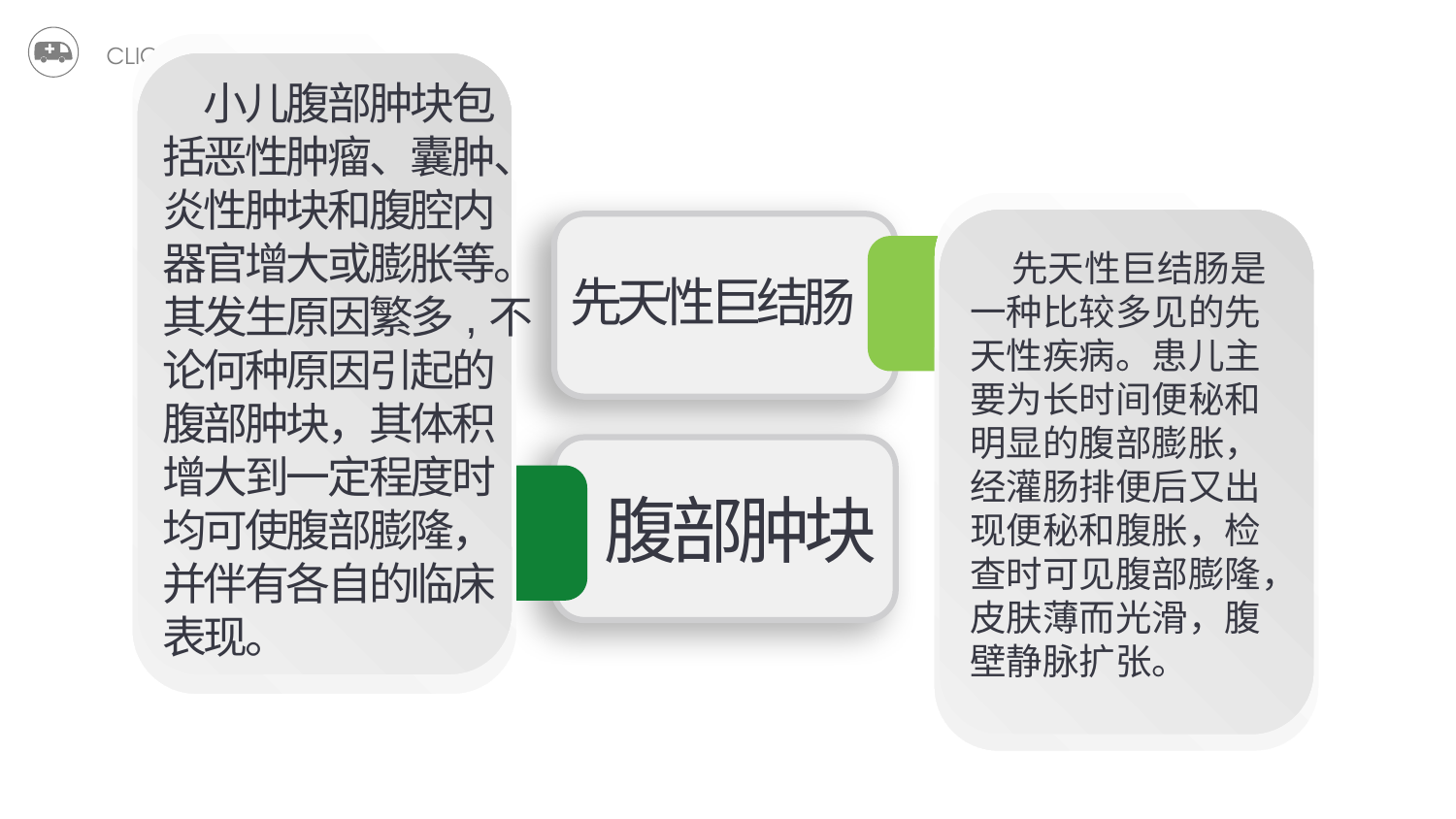

小儿腹部肿块包括恶性肿瘤、囊肿、炎性肿块和腹腔内器官增大或膨胀等。其发生原因繁多,不论何种原因引起的腹部肿块，其体积增大到一定程度时均可使腹部膨隆，并伴有各自的临床表现。

    先天性巨结肠是一种比较多见的先天性疾病。患儿主要为长时间便秘和明显的腹部膨胀，经灌肠排便后又出现便秘和腹胀，检查时可见腹部膨隆，皮肤薄而光滑，腹壁静脉扩张。
先天性巨结肠

腹部肿块